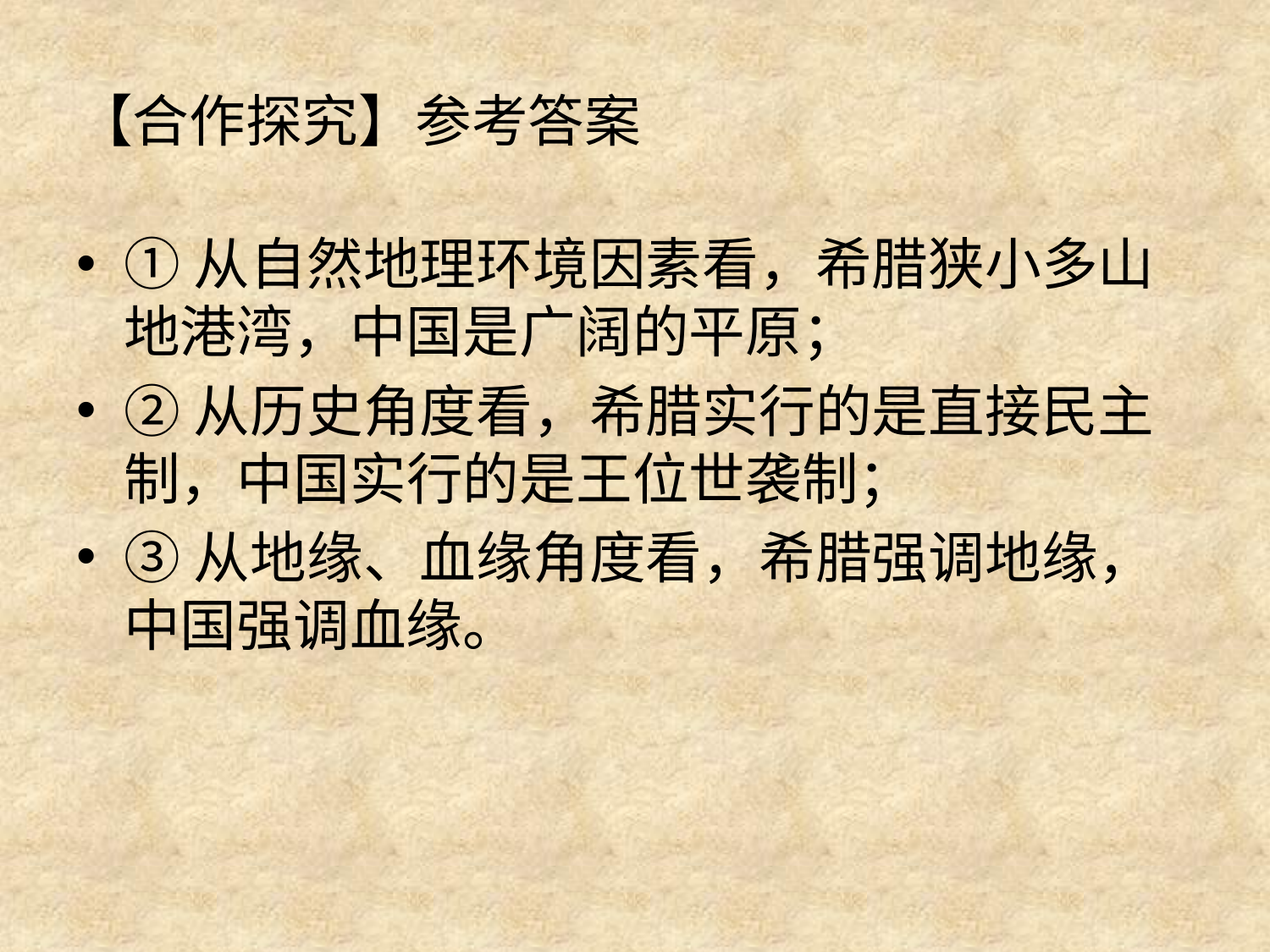

# 【合作探究】参考答案
①从自然地理环境因素看，希腊狭小多山地港湾，中国是广阔的平原；
②从历史角度看，希腊实行的是直接民主制，中国实行的是王位世袭制；
③从地缘、血缘角度看，希腊强调地缘，中国强调血缘。